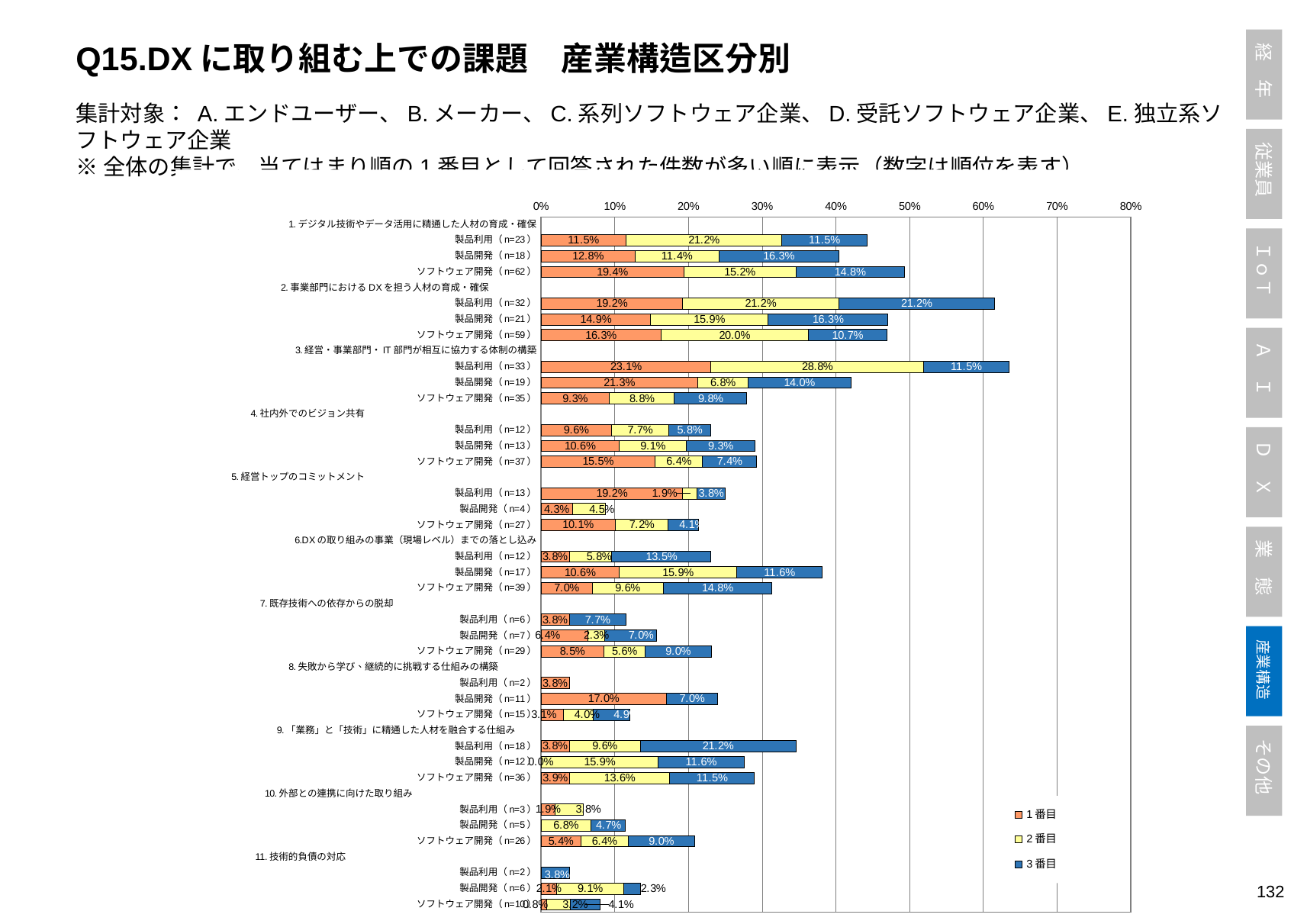

Q15.DXに取り組む上での課題　産業構造区分別
集計対象： A.エンドユーザー、B.メーカー、C.系列ソフトウェア企業、D.受託ソフトウェア企業、E.独立系ソフトウェア企業
※全体の集計で、当てはまり順の1番目として回答された件数が多い順に表示（数字は順位を表す）

### Chart

| Category | 1番目 | 2番目 | 3番目 |
|---|---|---|---|
| 1.デジタル技術やデータ活用に精通した人材の育成・確保 | None | None | None |
| 製品利用（n=23） | 0.11538461538461539 | 0.21153846153846154 | 0.11538461538461539 |
| 製品開発（n=18） | 0.1276595744680851 | 0.11363636363636363 | 0.16279069767441862 |
| ソフトウェア開発（n=62） | 0.1937984496124031 | 0.152 | 0.14754098360655737 |
| 2.事業部門におけるDXを担う人材の育成・確保　　　　　 | None | None | None |
| 製品利用（n=32） | 0.19230769230769232 | 0.21153846153846154 | 0.21153846153846154 |
| 製品開発（n=21） | 0.14893617021276595 | 0.1590909090909091 | 0.16279069767441862 |
| ソフトウェア開発（n=59） | 0.16279069767441862 | 0.2 | 0.10655737704918032 |
| 3.経営・事業部門・IT部門が相互に協力する体制の構築 | None | None | None |
| 製品利用（n=33） | 0.23076923076923078 | 0.28846153846153844 | 0.11538461538461539 |
| 製品開発（n=19） | 0.2127659574468085 | 0.06818181818181818 | 0.13953488372093023 |
| ソフトウェア開発（n=35） | 0.09302325581395349 | 0.088 | 0.09836065573770492 |
| 4.社内外でのビジョン共有　　　　　　　　　　　　　　　　　　 | None | None | None |
| 製品利用（n=12） | 0.09615384615384616 | 0.07692307692307693 | 0.057692307692307696 |
| 製品開発（n=13） | 0.10638297872340426 | 0.09090909090909091 | 0.09302325581395349 |
| ソフトウェア開発（n=37） | 0.15503875968992248 | 0.064 | 0.07377049180327869 |
| 5.経営トップのコミットメント　　　　　　　　　　　　　　　　　　 | None | None | None |
| 製品利用（n=13） | 0.19230769230769232 | 0.019230769230769232 | 0.038461538461538464 |
| 製品開発（n=4） | 0.0425531914893617 | 0.045454545454545456 | 0.0 |
| ソフトウェア開発（n=27） | 0.10077519379844961 | 0.072 | 0.040983606557377046 |
| 6.DXの取り組みの事業（現場レベル）までの落とし込み | None | None | None |
| 製品利用（n=12） | 0.038461538461538464 | 0.057692307692307696 | 0.1346153846153846 |
| 製品開発（n=17） | 0.10638297872340426 | 0.1590909090909091 | 0.11627906976744186 |
| ソフトウェア開発（n=39） | 0.06976744186046512 | 0.096 | 0.14754098360655737 |
| 7.既存技術への依存からの脱却　　　　　　　　　　　　　　　 | None | None | None |
| 製品利用（n=6） | 0.038461538461538464 | 0.0 | 0.07692307692307693 |
| 製品開発（n=7） | 0.06382978723404255 | 0.022727272727272728 | 0.06976744186046512 |
| ソフトウェア開発（n=29） | 0.08527131782945736 | 0.056 | 0.09016393442622951 |
| 8.失敗から学び、継続的に挑戦する仕組みの構築　　　　 | None | None | None |
| 製品利用（n=2） | 0.038461538461538464 | 0.0 | 0.0 |
| 製品開発（n=11） | 0.1702127659574468 | 0.0 | 0.06976744186046512 |
| ソフトウェア開発（n=15） | 0.031007751937984496 | 0.04 | 0.04918032786885246 |
| 9.「業務」と「技術」に精通した人材を融合する仕組み　　  | None | None | None |
| 製品利用（n=18） | 0.038461538461538464 | 0.09615384615384616 | 0.21153846153846154 |
| 製品開発（n=12） | 0.0 | 0.1590909090909091 | 0.11627906976744186 |
| ソフトウェア開発（n=36） | 0.03875968992248062 | 0.136 | 0.11475409836065574 |
| 10.外部との連携に向けた取り組み　　　　　　　　　　　　　 | None | None | None |
| 製品利用（n=3） | 0.019230769230769232 | 0.038461538461538464 | 0.0 |
| 製品開発（n=5） | 0.0 | 0.06818181818181818 | 0.046511627906976744 |
| ソフトウェア開発（n=26） | 0.05426356589147287 | 0.064 | 0.09016393442622951 |
| 11.技術的負債の対応　　　　　　　　　　　　　　　　　　　　 | None | None | None |
| 製品利用（n=2） | 0.0 | 0.0 | 0.038461538461538464 |
| 製品開発（n=6） | 0.02127659574468085 | 0.09090909090909091 | 0.023255813953488372 |
| ソフトウェア開発（n=10） | 0.007751937984496124 | 0.032 | 0.040983606557377046 |
132